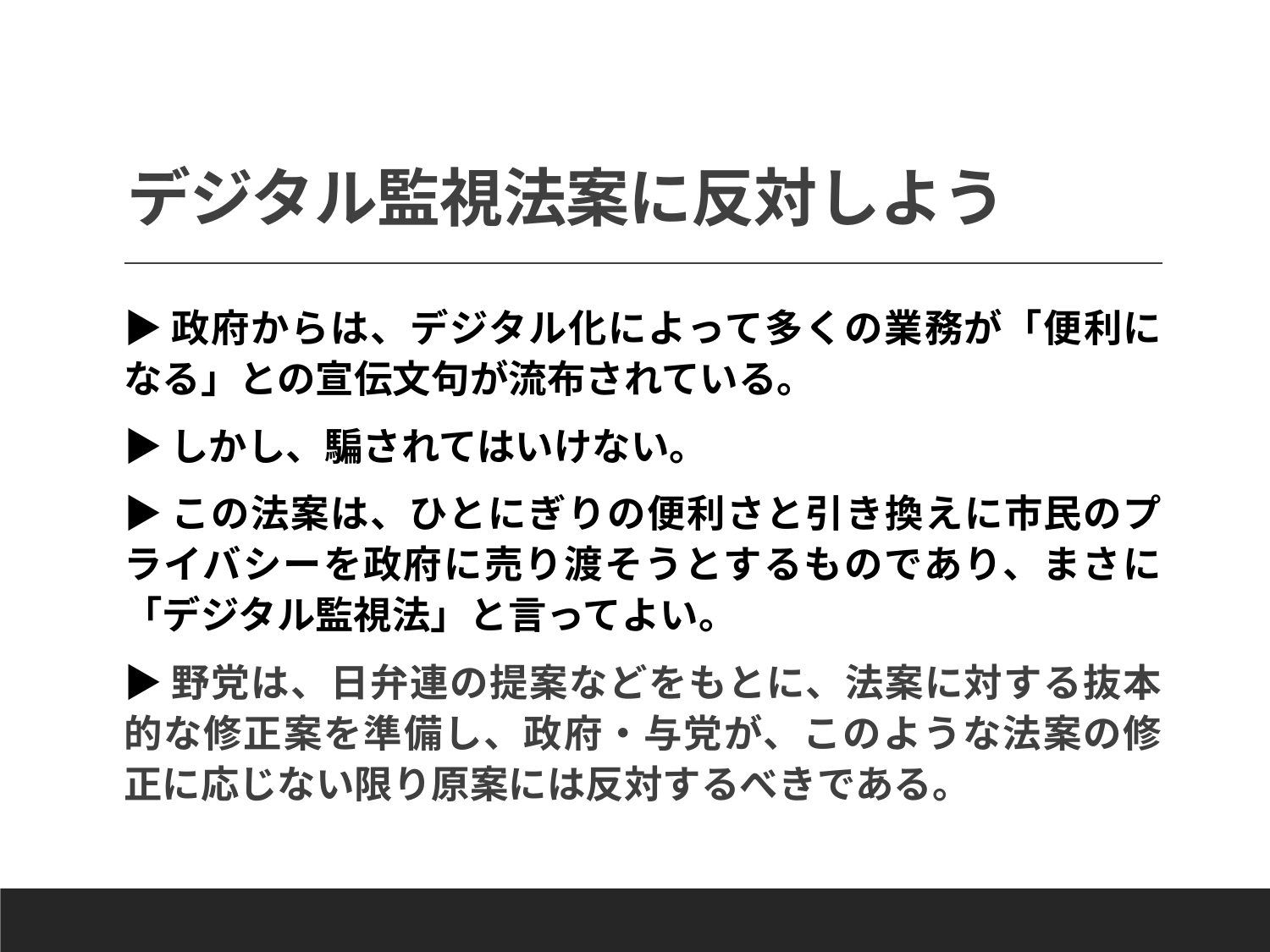

# デジタル監視法案に反対しよう
▶政府からは、デジタル化によって多くの業務が「便利になる」との宣伝文句が流布されている。
▶しかし、騙されてはいけない。
▶この法案は、ひとにぎりの便利さと引き換えに市民のプライバシーを政府に売り渡そうとするものであり、まさに「デジタル監視法」と言ってよい。
▶野党は、日弁連の提案などをもとに、法案に対する抜本的な修正案を準備し、政府・与党が、このような法案の修正に応じない限り原案には反対するべきである。